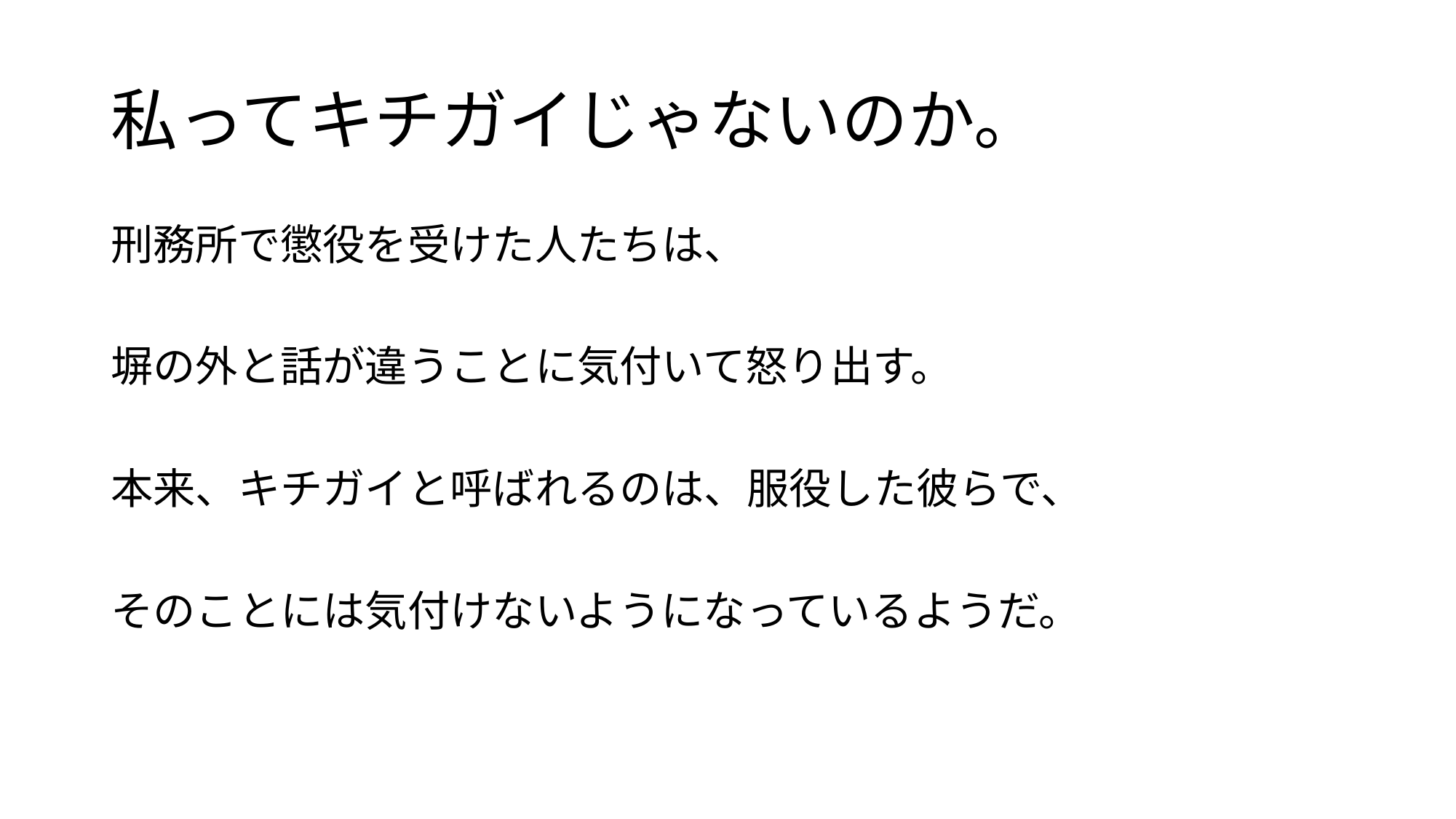

# 私ってキチガイじゃないのか。
刑務所で懲役を受けた人たちは、

塀の外と話が違うことに気付いて怒り出す。

本来、キチガイと呼ばれるのは、服役した彼らで、

そのことには気付けないようになっているようだ。